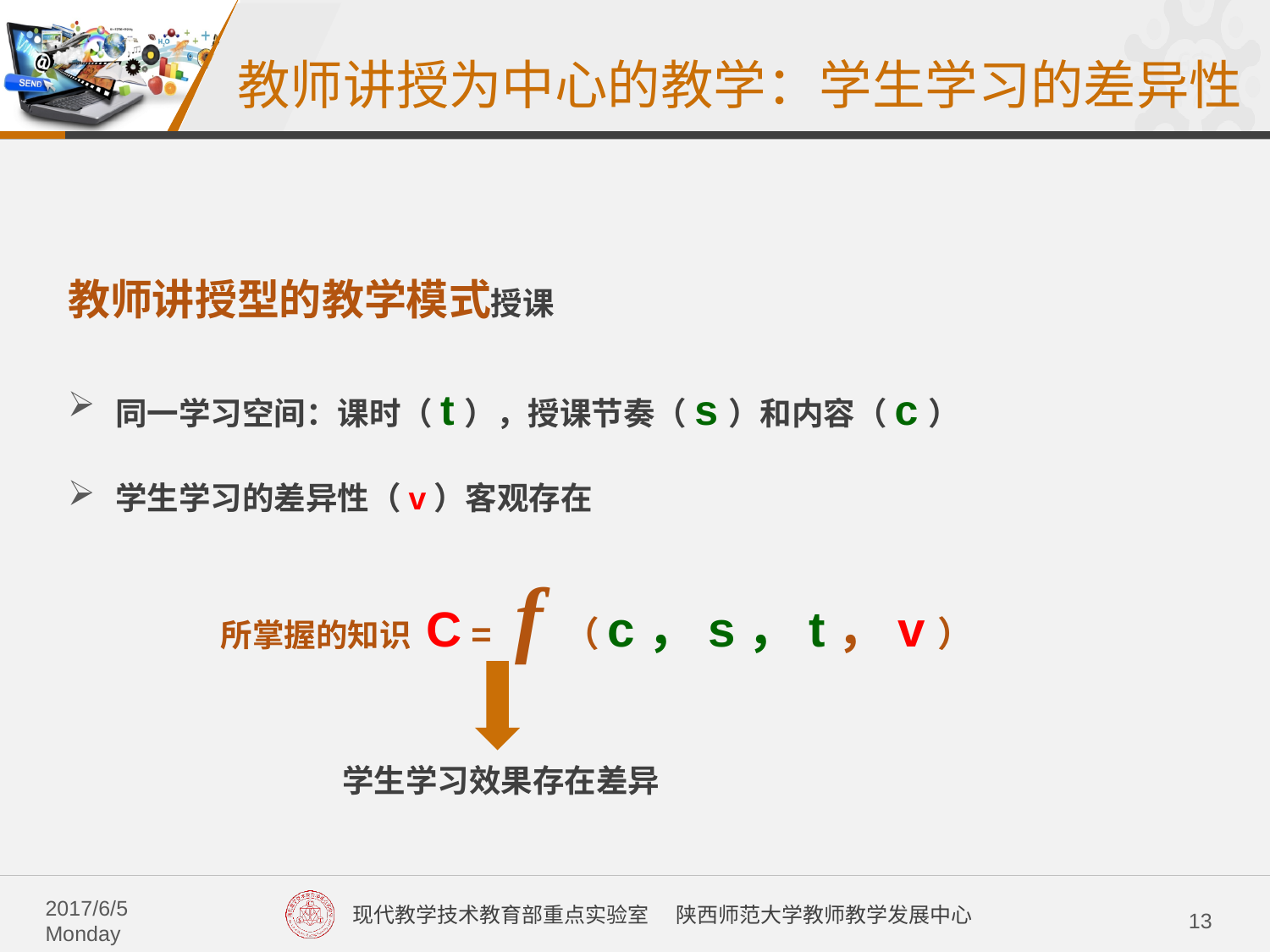

教师讲授为中心的教学：学生学习的差异性
教师讲授型的教学模式授课
同一学习空间：课时（t），授课节奏（s）和内容（c）
学生学习的差异性（v）客观存在
所掌握的知识 C = f（c，s，t，v）

学生学习效果存在差异
2017/6/5 Monday
13